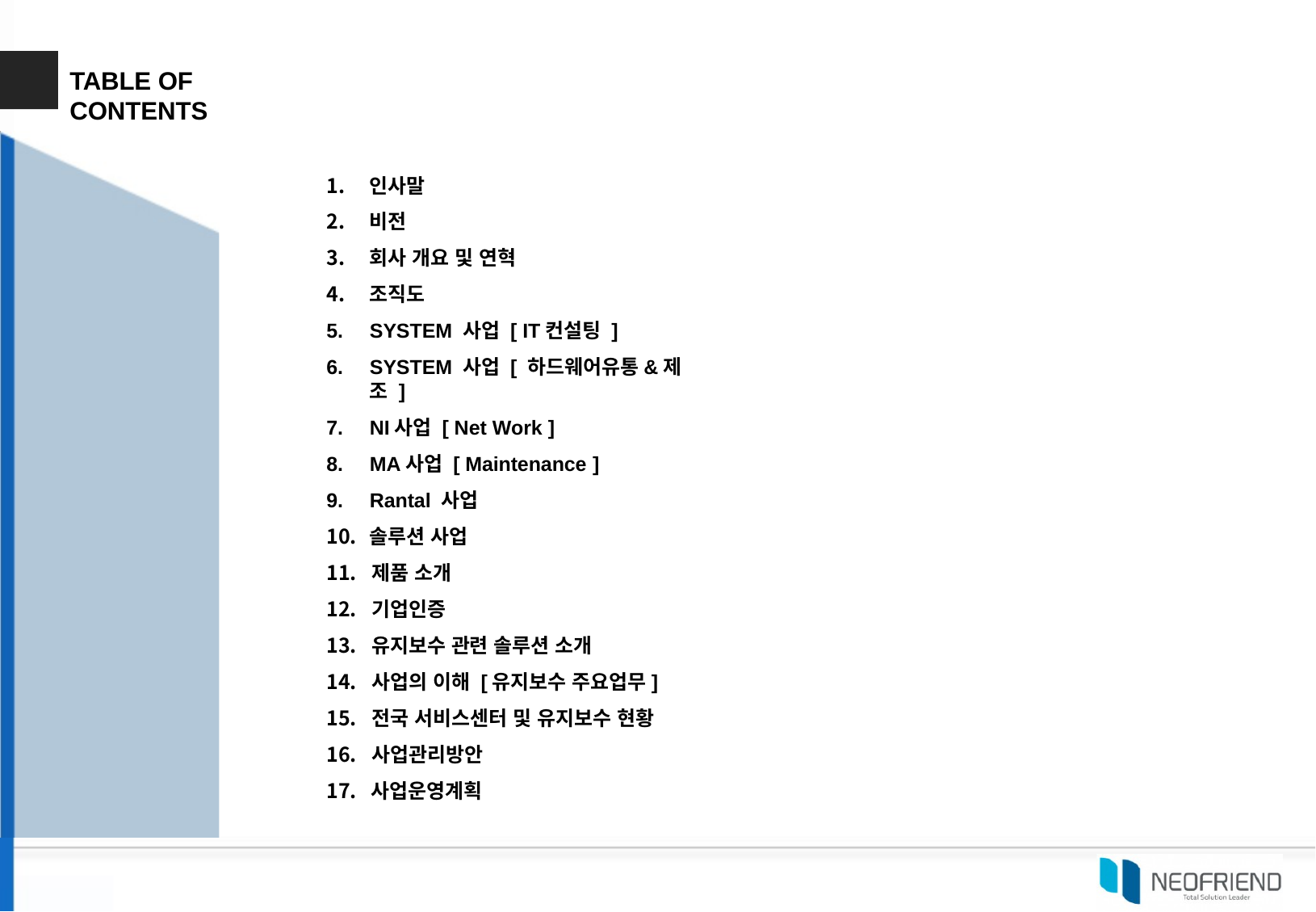

TABLE OF CONTENTS

인사말
비전
회사 개요 및 연혁
조직도
SYSTEM 사업 [ IT컨설팅 ]
SYSTEM 사업 [ 하드웨어유통&제조 ]
NI사업 [ Net Work ]
MA사업 [ Maintenance ]
Rantal 사업
솔루션 사업
제품 소개
기업인증
유지보수 관련 솔루션 소개
사업의 이해 [유지보수 주요업무]
전국 서비스센터 및 유지보수 현황
사업관리방안
사업운영계획